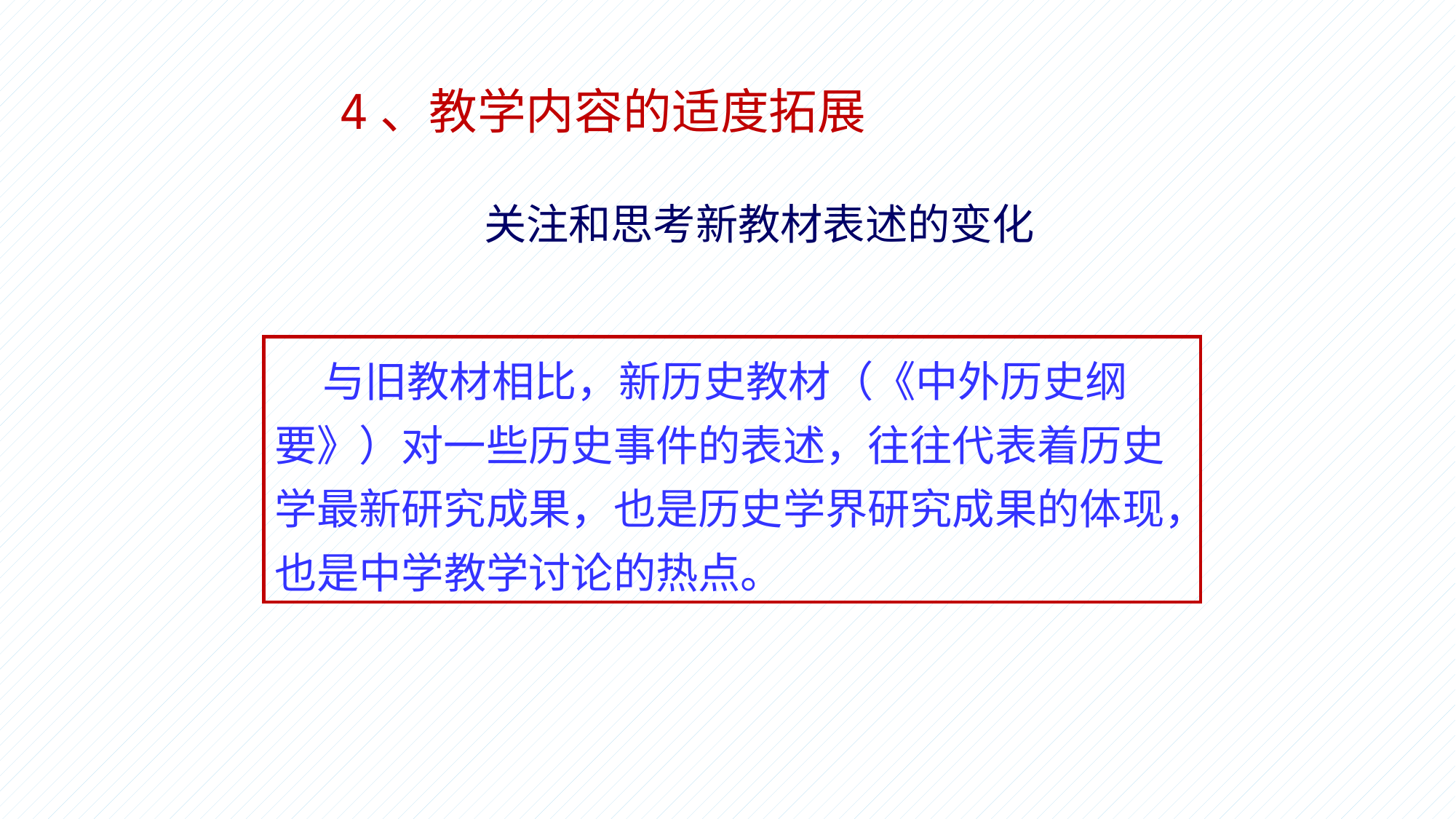

4、教学内容的适度拓展
关注和思考新教材表述的变化
    与旧教材相比，新历史教材（《中外历史纲要》）对一些历史事件的表述，往往代表着历史学最新研究成果，也是历史学界研究成果的体现，也是中学教学讨论的热点。